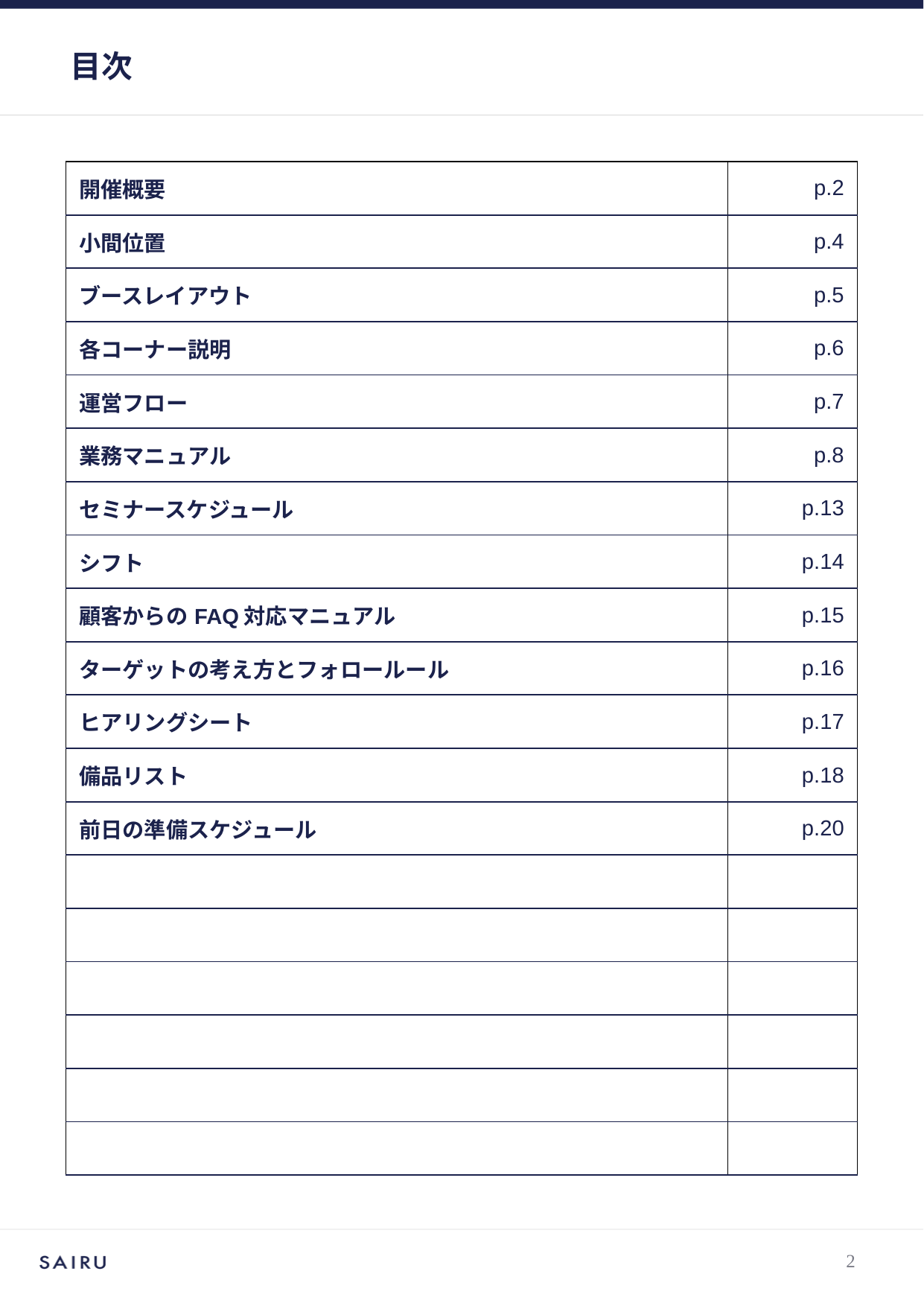

# 目次
| 開催概要 | p.2 |
| --- | --- |
| 小間位置 | p.4 |
| ブースレイアウト | p.5 |
| 各コーナー説明 | p.6 |
| 運営フロー | p.7 |
| 業務マニュアル | p.8 |
| セミナースケジュール | p.13 |
| シフト | p.14 |
| 顧客からのFAQ対応マニュアル | p.15 |
| ターゲットの考え方とフォロールール | p.16 |
| ヒアリングシート | p.17 |
| 備品リスト | p.18 |
| 前日の準備スケジュール | p.20 |
|  |  |
|  |  |
|  |  |
|  |  |
|  |  |
|  |  |
2